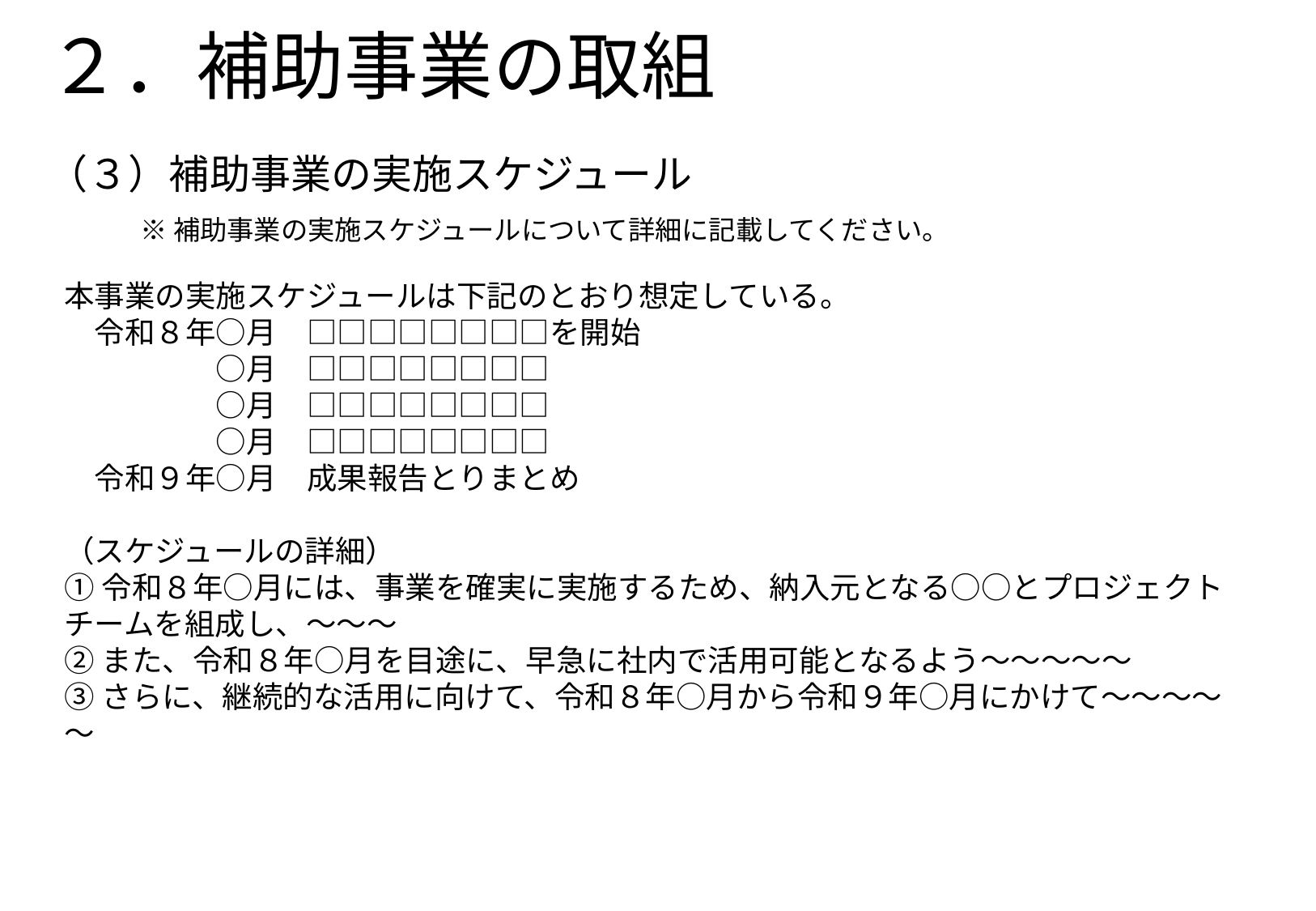

# ２．補助事業の取組
（３）補助事業の実施スケジュール
※補助事業の実施スケジュールについて詳細に記載してください。
本事業の実施スケジュールは下記のとおり想定している。
　令和８年○月　□□□□□□□□を開始
　　　　　○月　□□□□□□□□
　　　　　○月　□□□□□□□□
　　　　　○月　□□□□□□□□
　令和９年○月　成果報告とりまとめ

（スケジュールの詳細）
①令和８年○月には、事業を確実に実施するため、納入元となる○○とプロジェクトチームを組成し、～～～
②また、令和８年○月を目途に、早急に社内で活用可能となるよう～～～～～
③さらに、継続的な活用に向けて、令和８年○月から令和９年○月にかけて～～～～～